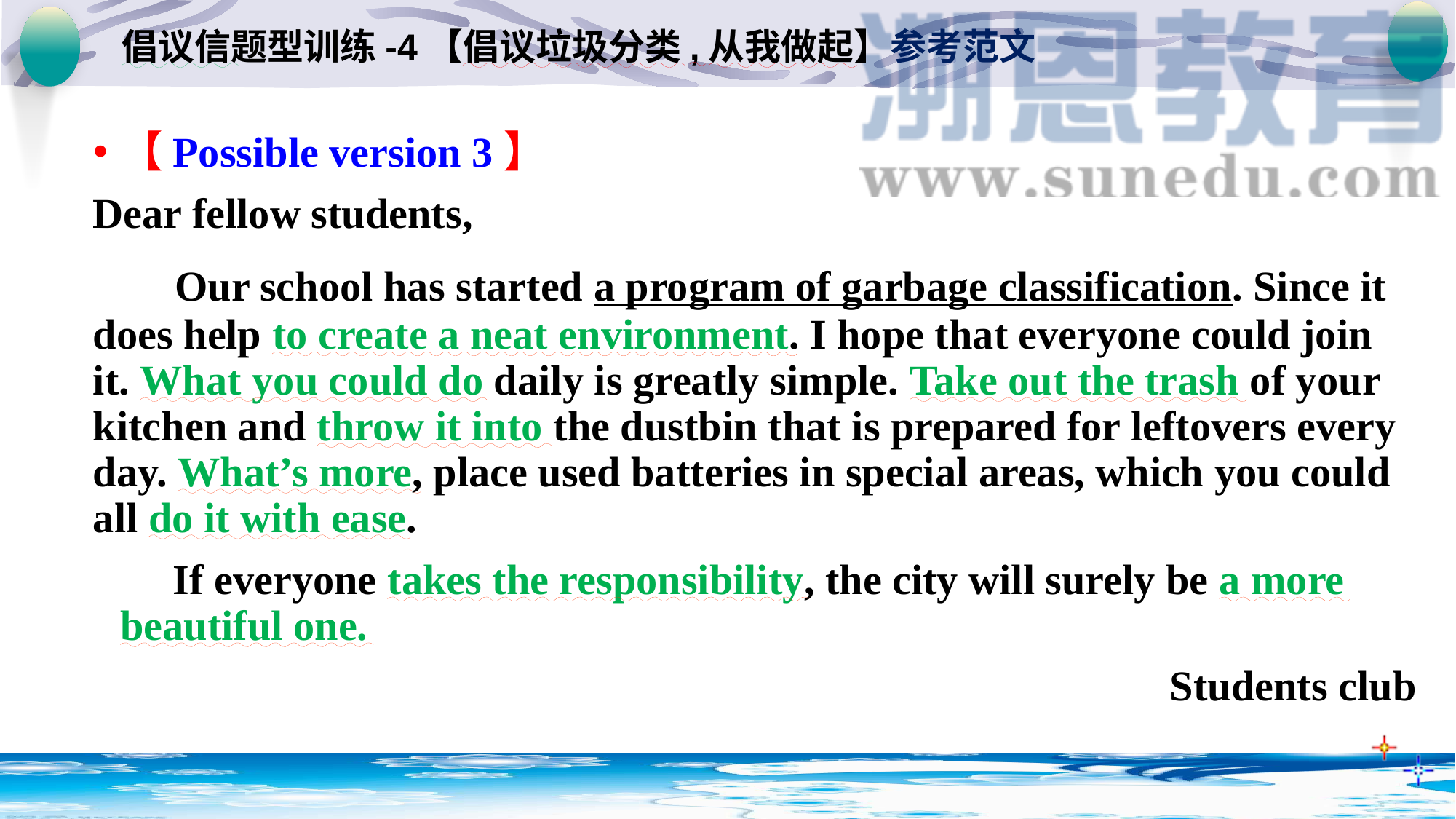

倡议信题型训练-4【倡议垃圾分类,从我做起】参考范文
【Possible version 3】
Dear fellow students,
      Our school has started a program of garbage classification. Since it does help to create a neat environment. I hope that everyone could join it. What you could do daily is greatly simple. Take out the trash of your kitchen and throw it into the dustbin that is prepared for leftovers every day. What’s more, place used batteries in special areas, which you could all do it with ease.
     If everyone takes the responsibility, the city will surely be a more beautiful one.
Students club